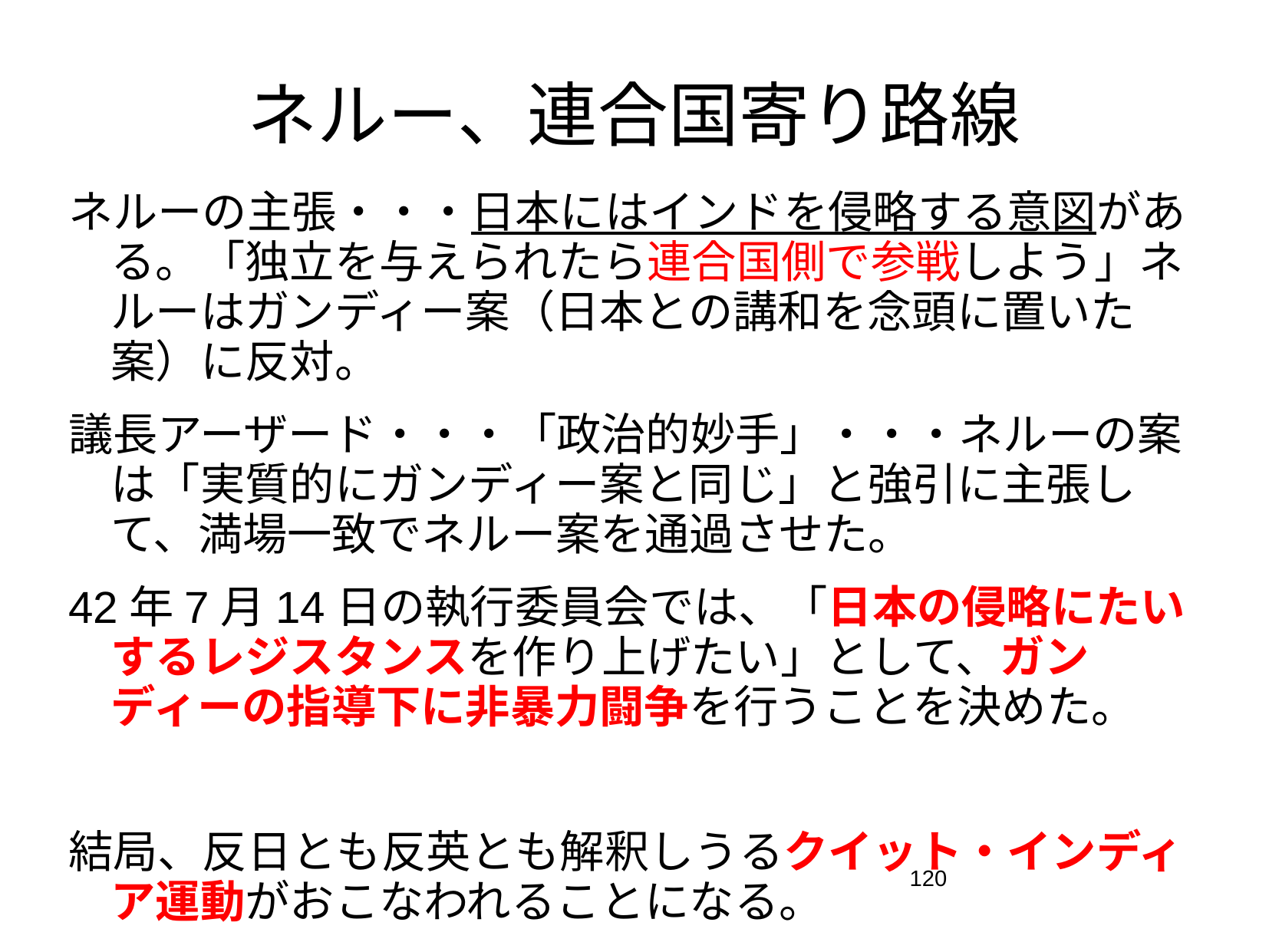

# ネルー、連合国寄り路線
ネルーの主張・・・日本にはインドを侵略する意図がある。「独立を与えられたら連合国側で参戦しよう」ネルーはガンディー案（日本との講和を念頭に置いた案）に反対。
議長アーザード・・・「政治的妙手」・・・ネルーの案は「実質的にガンディー案と同じ」と強引に主張して、満場一致でネルー案を通過させた。
42年7月14日の執行委員会では、「日本の侵略にたいするレジスタンスを作り上げたい」として、ガンディーの指導下に非暴力闘争を行うことを決めた。

結局、反日とも反英とも解釈しうるクイット・インディア運動がおこなわれることになる。

120